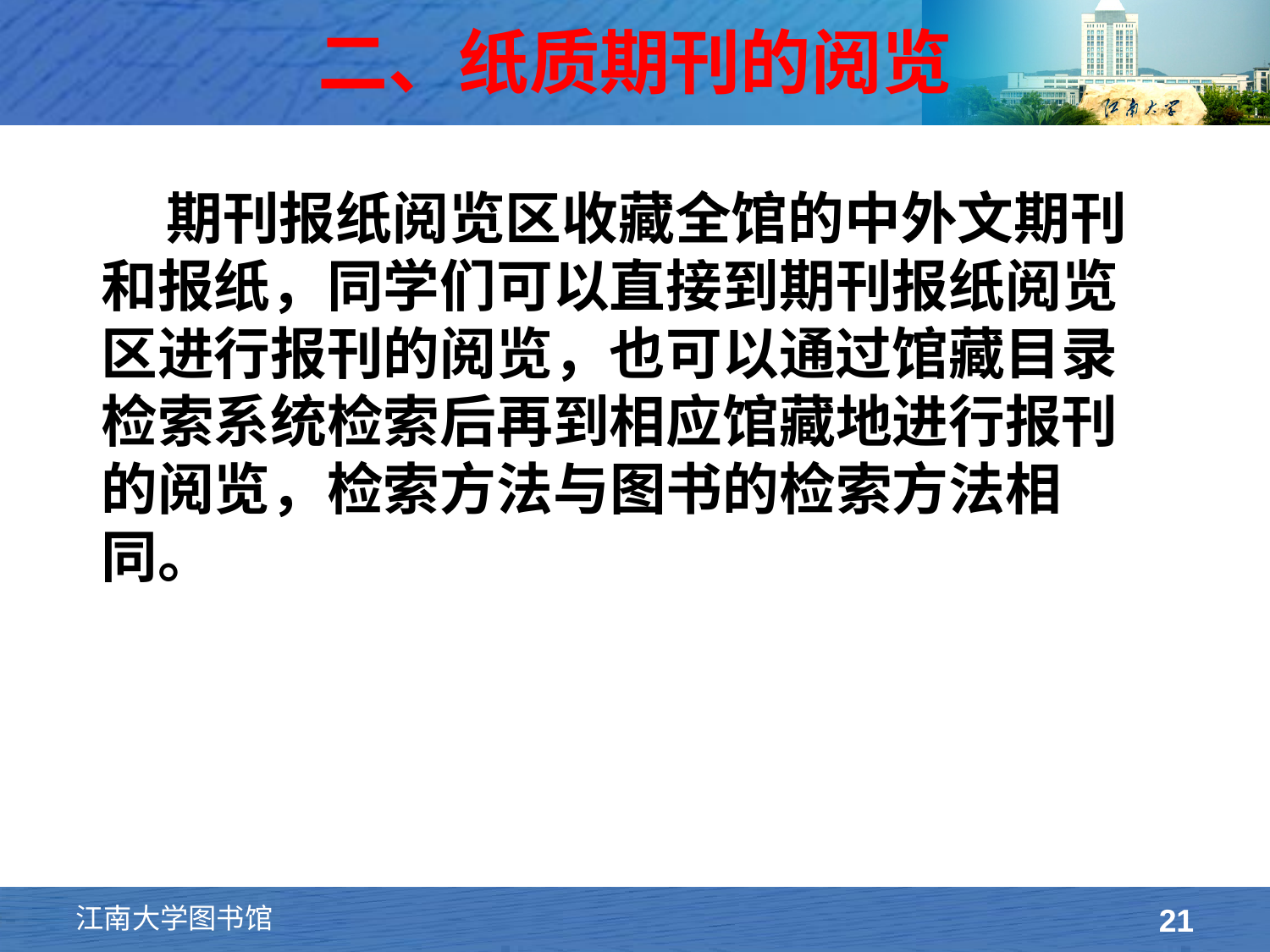

# 二、纸质期刊的阅览
    期刊报纸阅览区收藏全馆的中外文期刊和报纸，同学们可以直接到期刊报纸阅览区进行报刊的阅览，也可以通过馆藏目录检索系统检索后再到相应馆藏地进行报刊的阅览，检索方法与图书的检索方法相同。